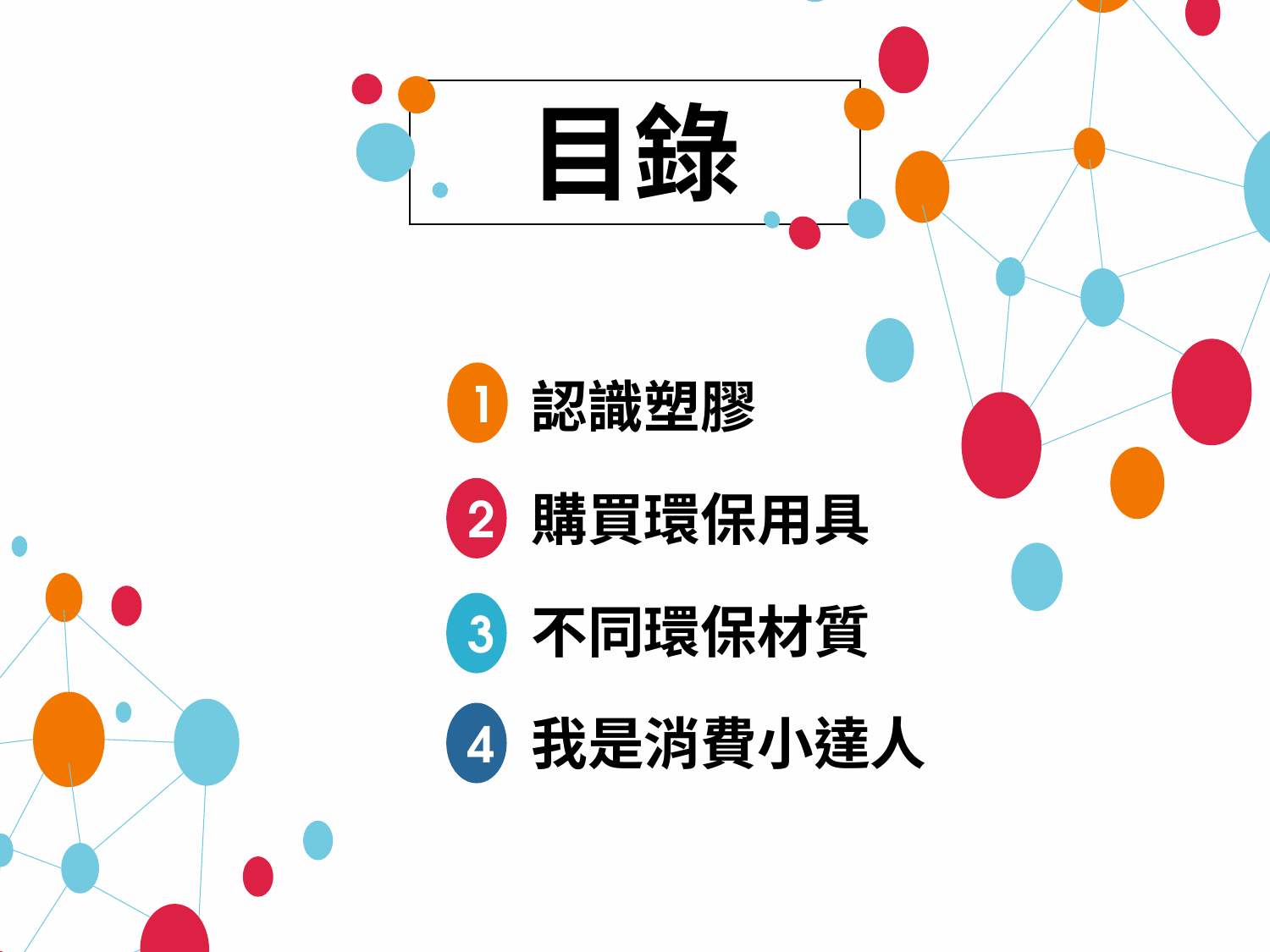

目錄

1
認識塑膠
購買環保用具
2

不同環保材質
3
我是消費小達人
4